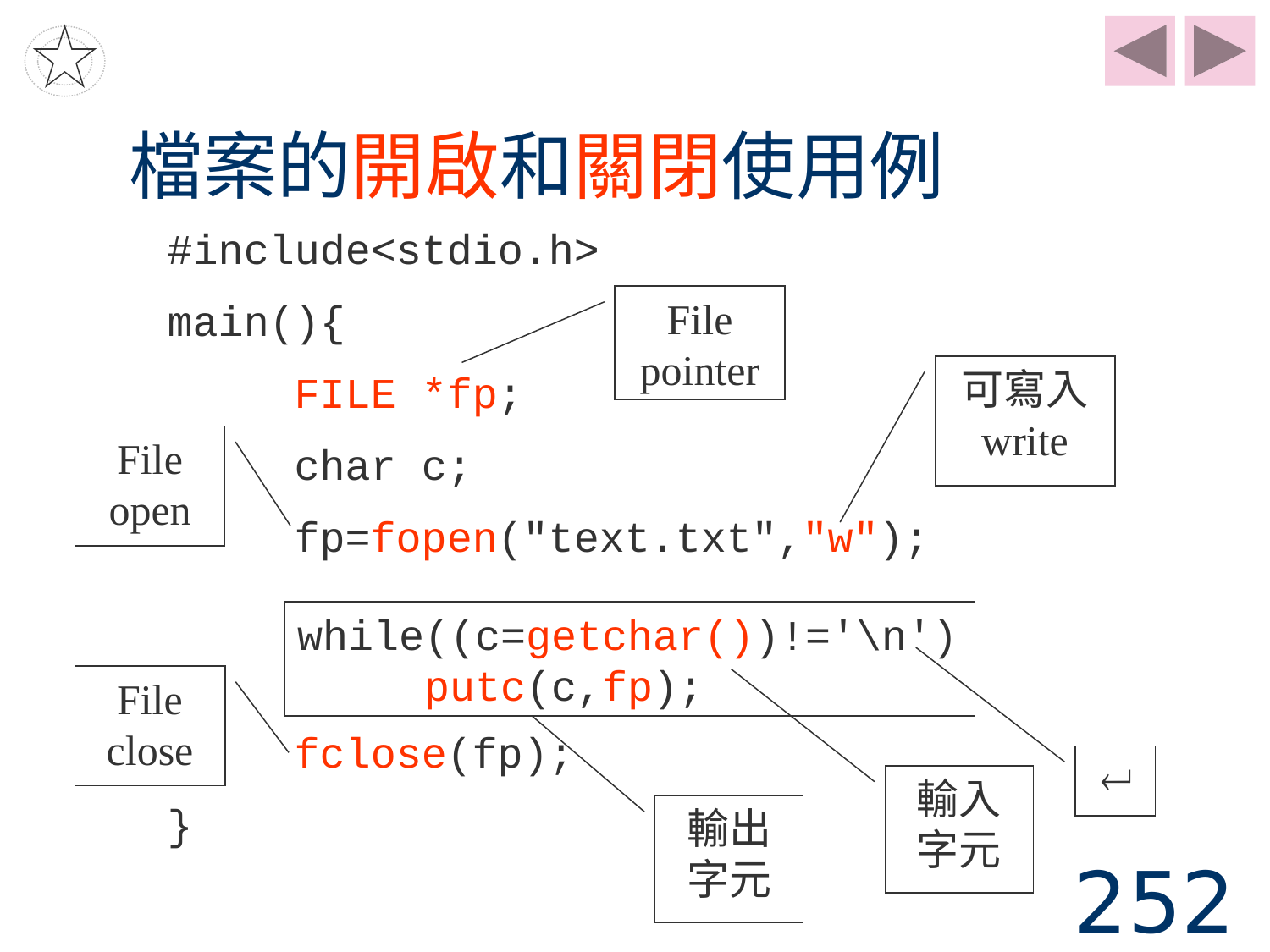

# 檔案的開啟和關閉使用例
#include<stdio.h>
main(){
	FILE *fp;
	char c;
	fp=fopen("text.txt","w");

	fclose(fp);
}
File pointer
可寫入 write
File open
while((c=getchar())!='\n')
	putc(c,fp);
File close
↵
輸入字元
輸出字元
252